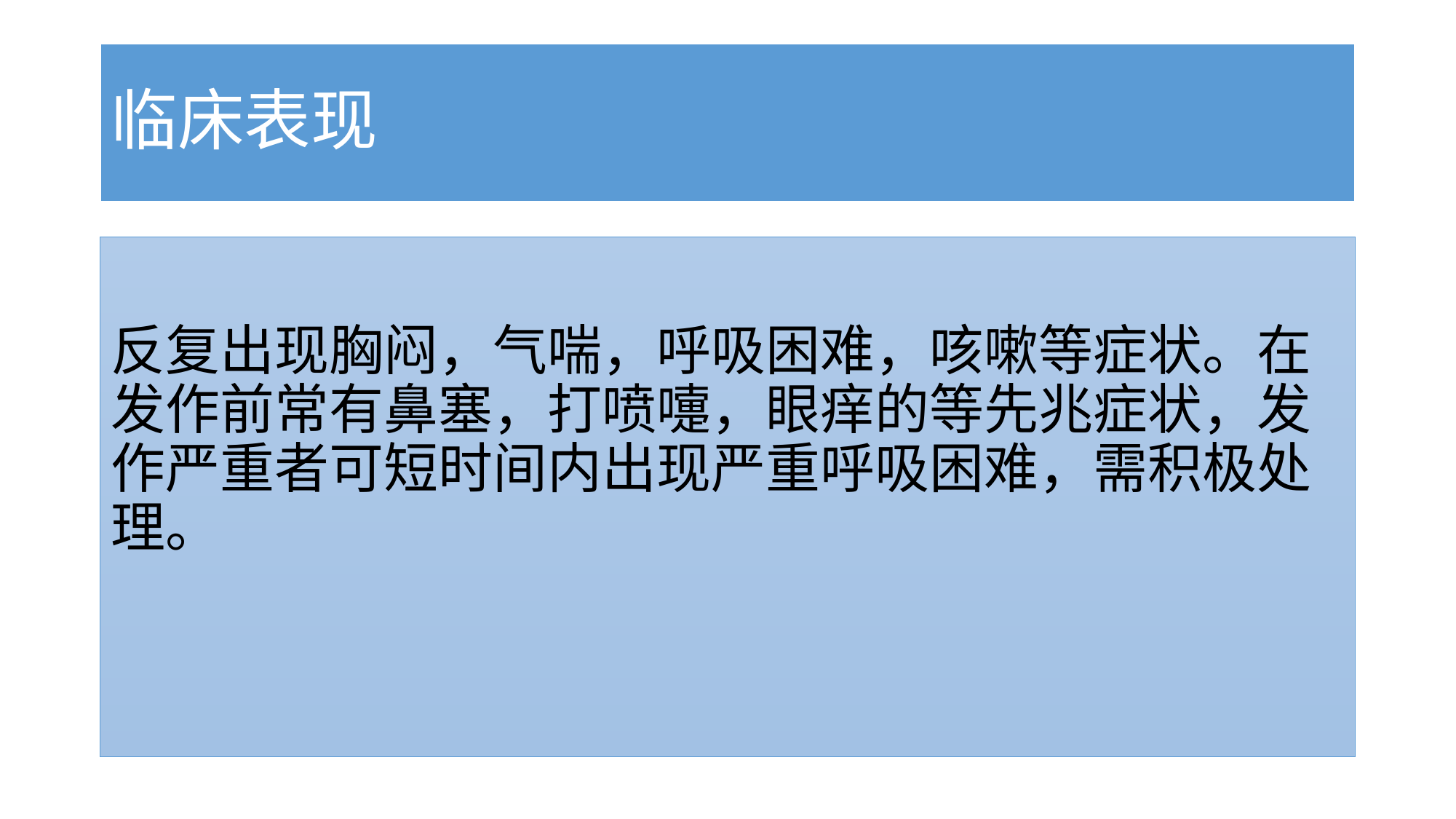

临床表现

反复出现胸闷，气喘，呼吸困难，咳嗽等症状。在发作前常有鼻塞，打喷嚏，眼痒的等先兆症状，发作严重者可短时间内出现严重呼吸困难，需积极处理。